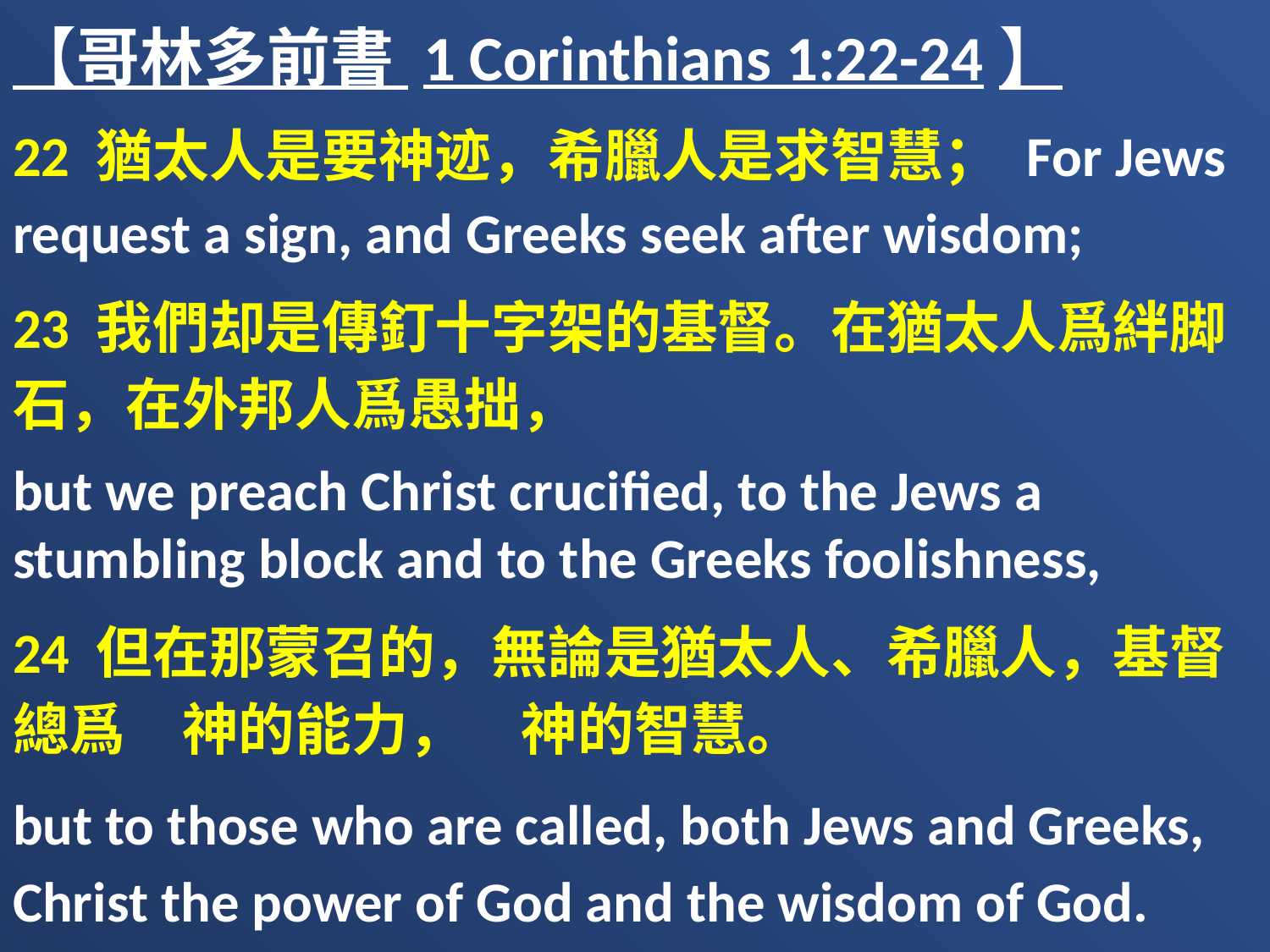

【哥林多前書 1 Corinthians 1:22-24】
22 猶太人是要神迹，希臘人是求智慧； For Jews request a sign, and Greeks seek after wisdom;
23 我們却是傳釘十字架的基督。在猶太人爲絆脚石，在外邦人爲愚拙，
but we preach Christ crucified, to the Jews a stumbling block and to the Greeks foolishness,
24 但在那蒙召的，無論是猶太人、希臘人，基督總爲　神的能力，　神的智慧。
but to those who are called, both Jews and Greeks, Christ the power of God and the wisdom of God.